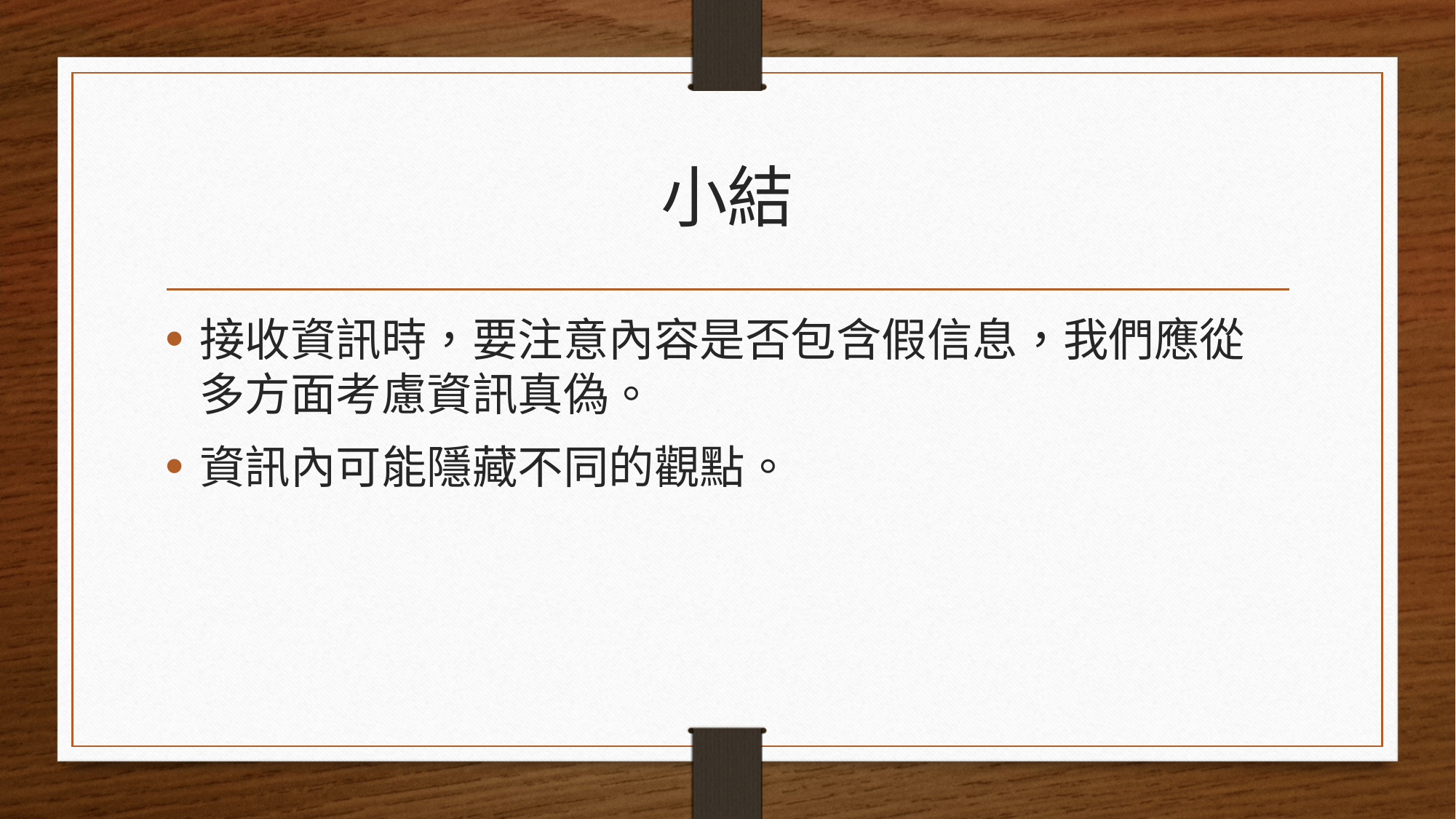

# 小結
接收資訊時，要注意內容是否包含假信息，我們應從多方面考慮資訊真偽。
資訊內可能隱藏不同的觀點。